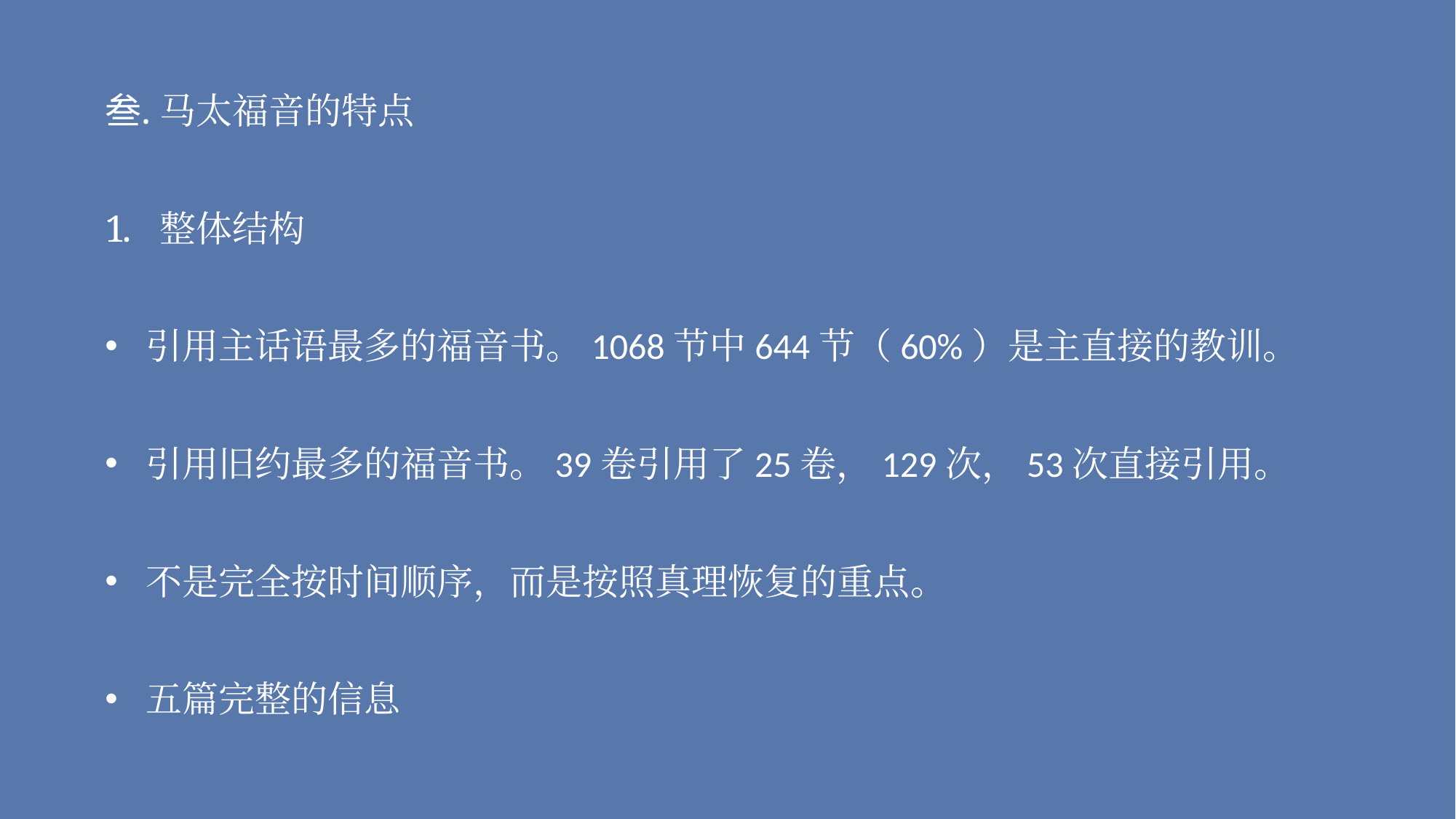

马太福音的特点

整体结构

引用主话语最多的福音书。1068节中644节（60%）是主直接的教训。

引用旧约最多的福音书。39卷引用了25卷，129次，53次直接引用。

不是完全按时间顺序，而是按照真理恢复的重点。

五篇完整的信息